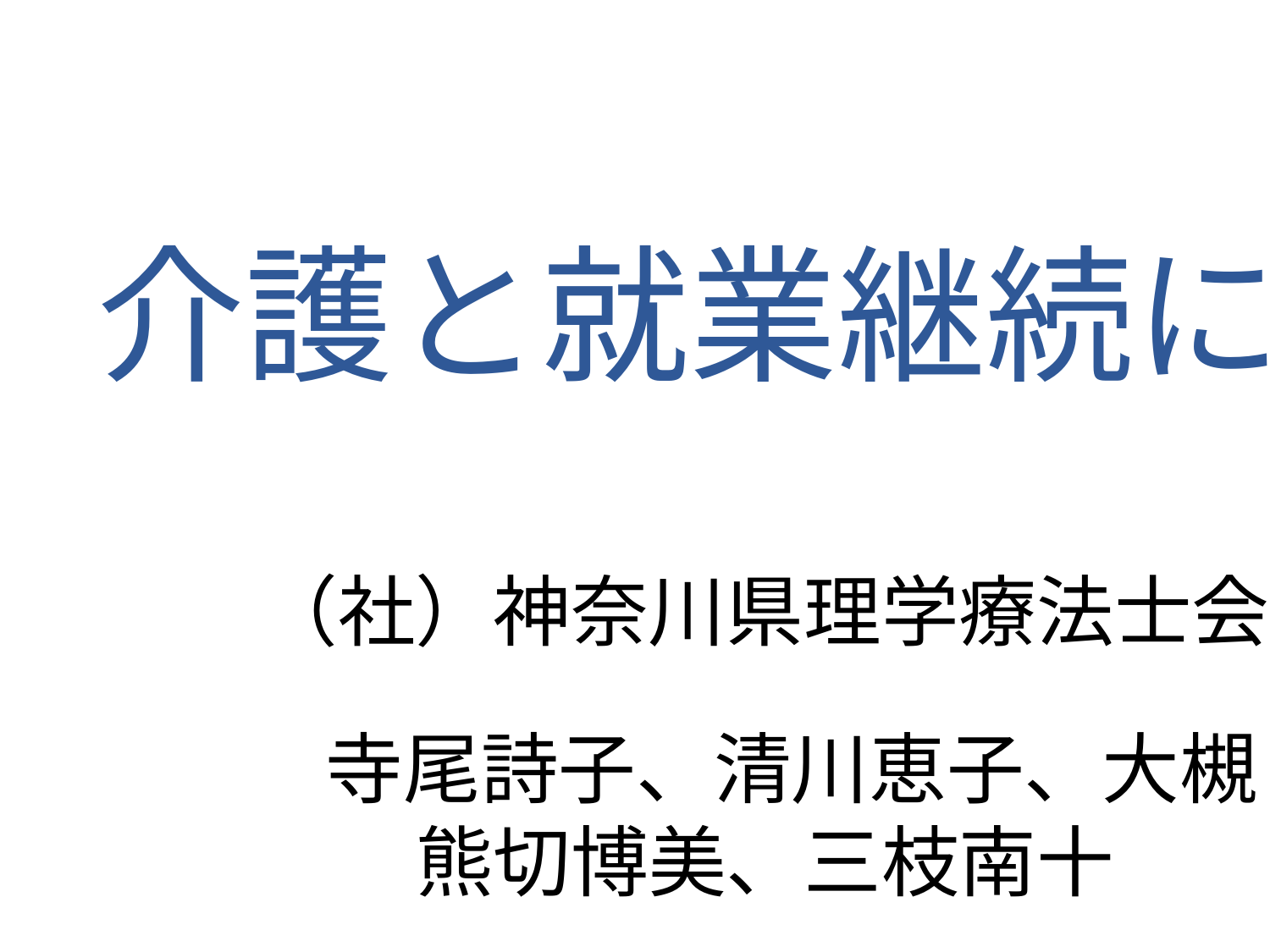

# 介護と就業継続に
（社）神奈川県理学療法士会

  寺尾詩子、清川恵子、大槻熊切博美、三枝南十